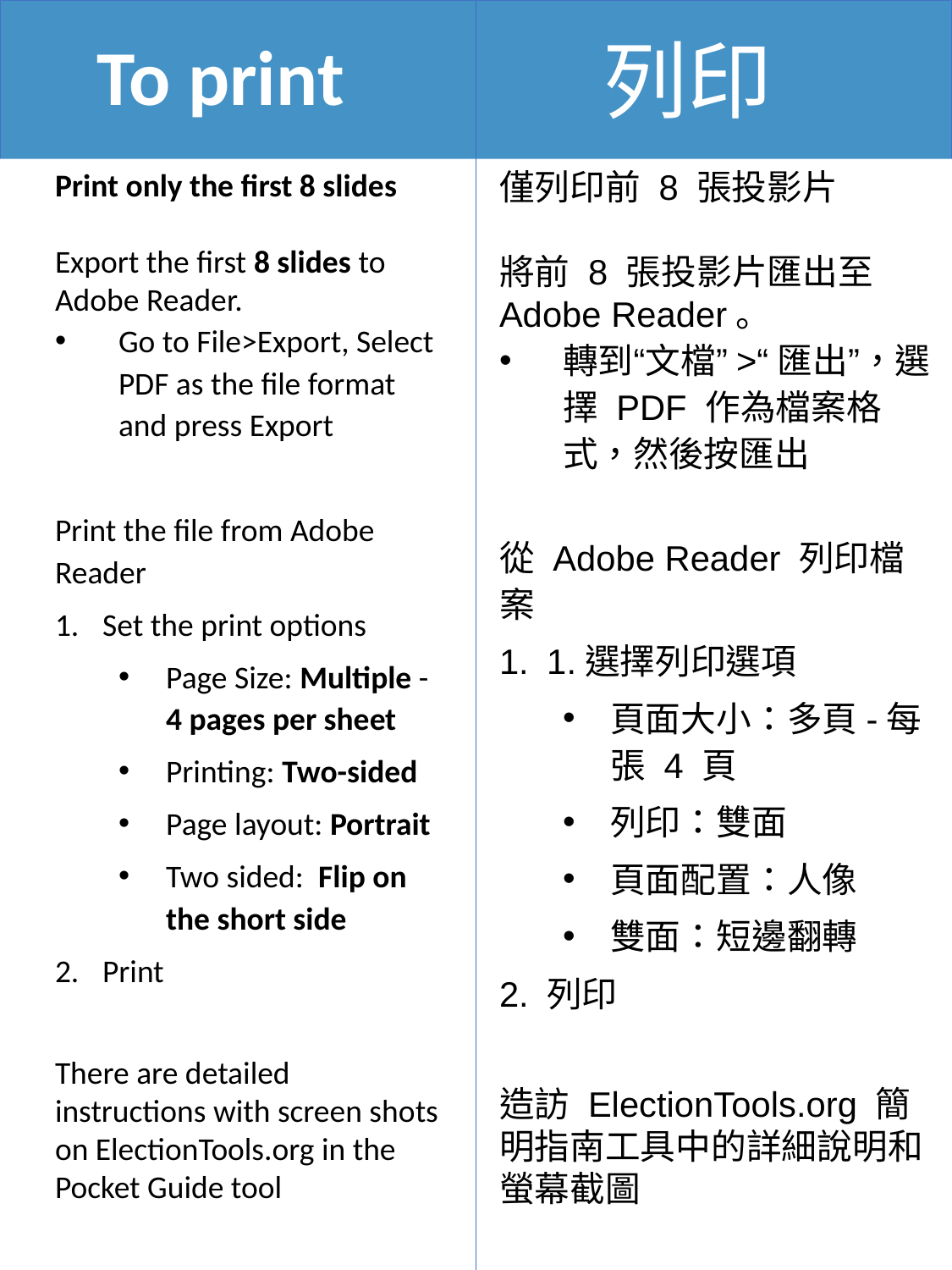

To print
列印

Print only the first 8 slides

Export the first 8 slides to Adobe Reader.
Go to File>Export, Select PDF as the file format and press Export

Print the file from Adobe Reader
Set the print options
Page Size: Multiple -  4 pages per sheet
Printing: Two-sided
Page layout: Portrait
Two sided:  Flip on the short side
Print

There are detailed instructions with screen shots on ElectionTools.org in the Pocket Guide tool
僅列印前 8 張投影片

將前 8 張投影片匯出至 Adobe Reader。
轉到“文檔”>“匯出”，選擇 PDF 作為檔案格式，然後按匯出

從 Adobe Reader 列印檔案
1.選擇列印選項
頁面大小：多頁-每張 4 頁
列印：雙面
頁面配置：人像
雙面：短邊翻轉
列印

造訪 ElectionTools.org 簡明指南工具中的詳細說明和螢幕截圖